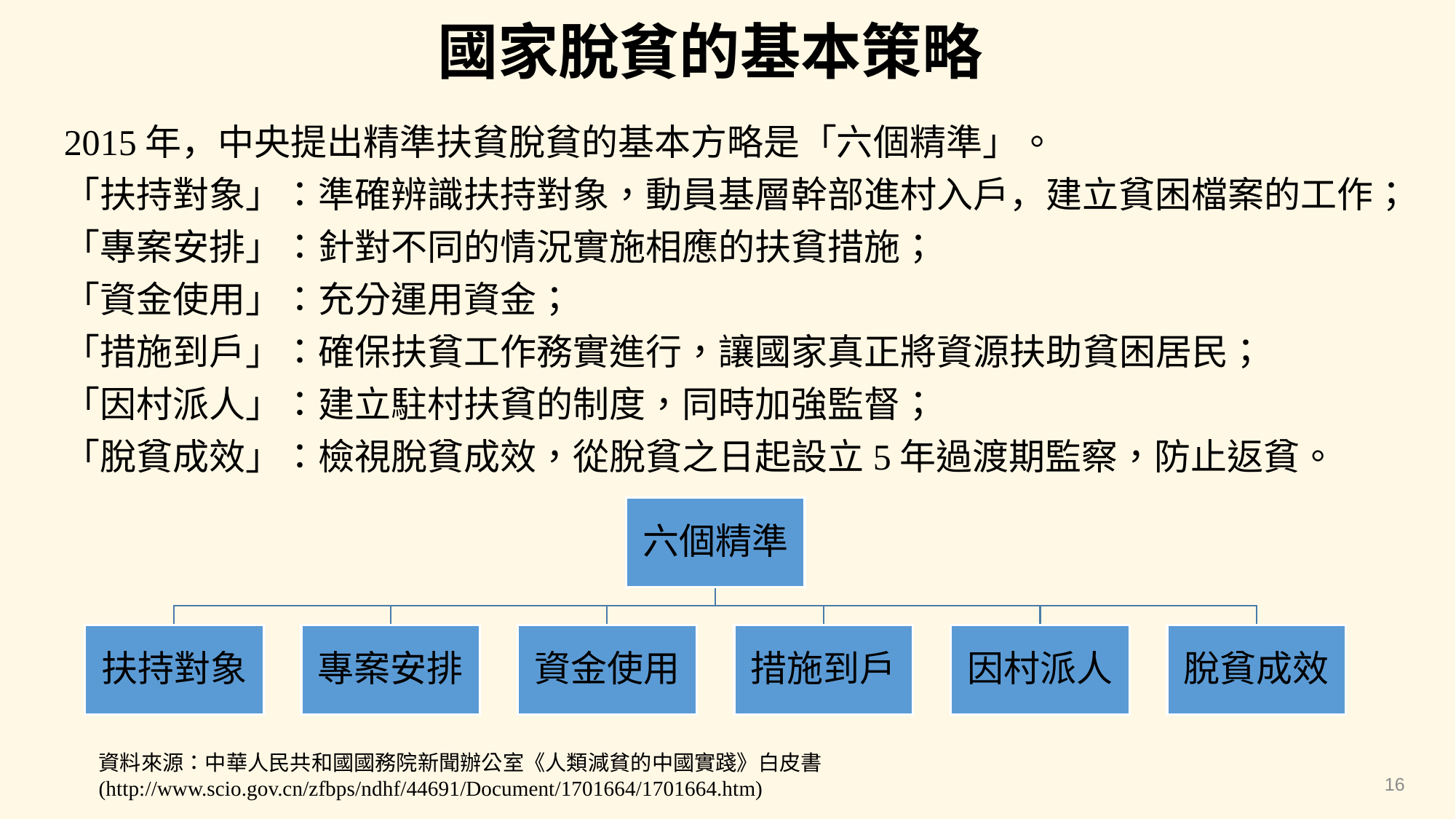

國家脫貧的基本策略
2015年，中央提出精準扶貧脫貧的基本方略是「六個精準」。
「扶持對象」：準確辨識扶持對象，動員基層幹部進村入戶，建立貧困檔案的工作；
「專案安排」：針對不同的情況實施相應的扶貧措施；
「資金使用」：充分運用資金；
「措施到戶」：確保扶貧工作務實進行，讓國家真正將資源扶助貧困居民；
「因村派人」：建立駐村扶貧的制度，同時加強監督；
「脫貧成效」：檢視脫貧成效，從脫貧之日起設立5年過渡期監察，防止返貧。
六個精準
扶持對象
專案安排
資金使用
措施到戶
因村派人
脫貧成效
資料來源：中華人民共和國國務院新聞辦公室《人類減貧的中國實踐》白皮書 (http://www.scio.gov.cn/zfbps/ndhf/44691/Document/1701664/1701664.htm)